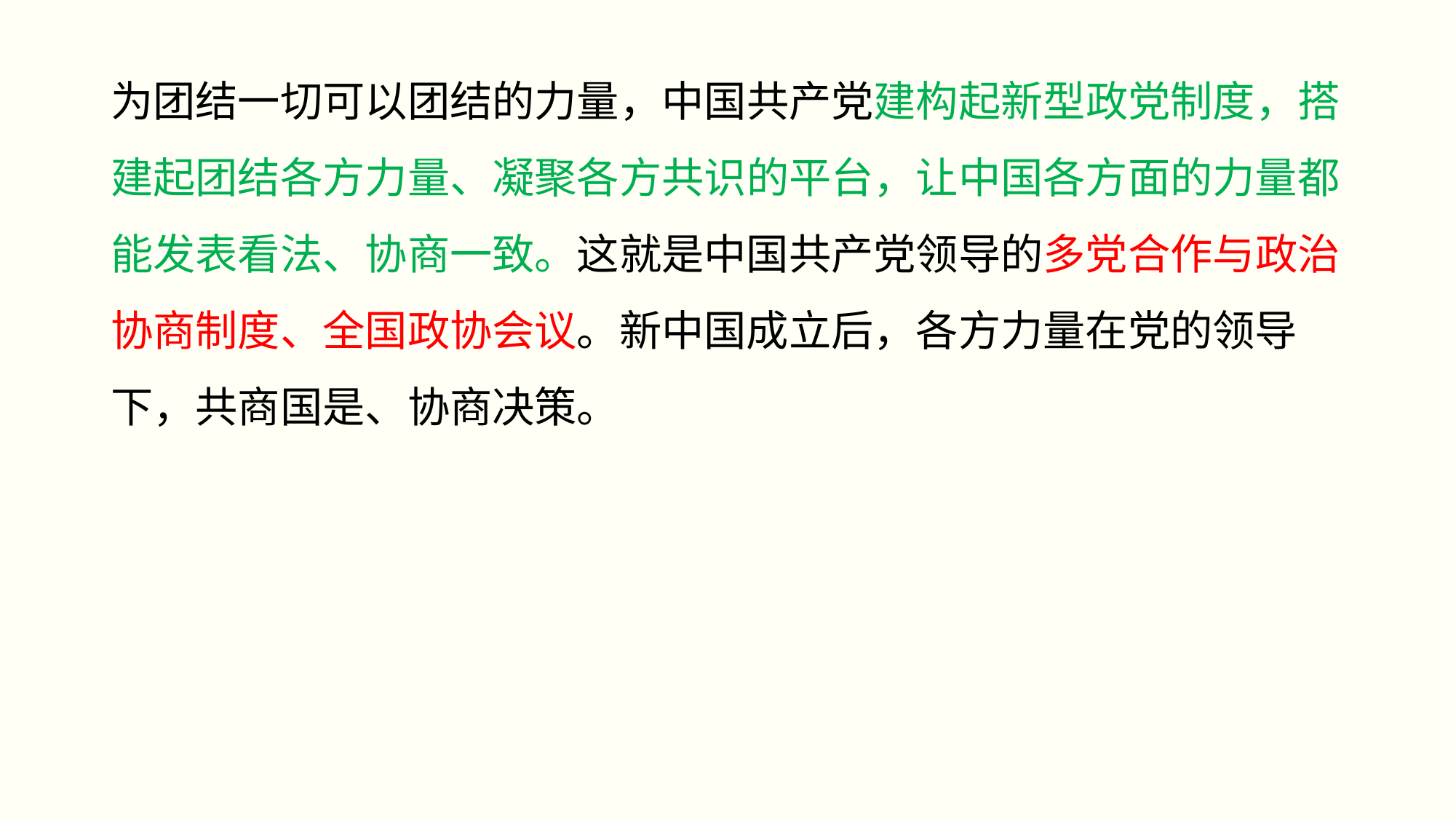

# 为团结一切可以团结的力量，中国共产党建构起新型政党制度，搭建起团结各方力量、凝聚各方共识的平台，让中国各方面的力量都能发表看法、协商一致。这就是中国共产党领导的多党合作与政治协商制度、全国政协会议。新中国成立后，各方力量在党的领导下，共商国是、协商决策。